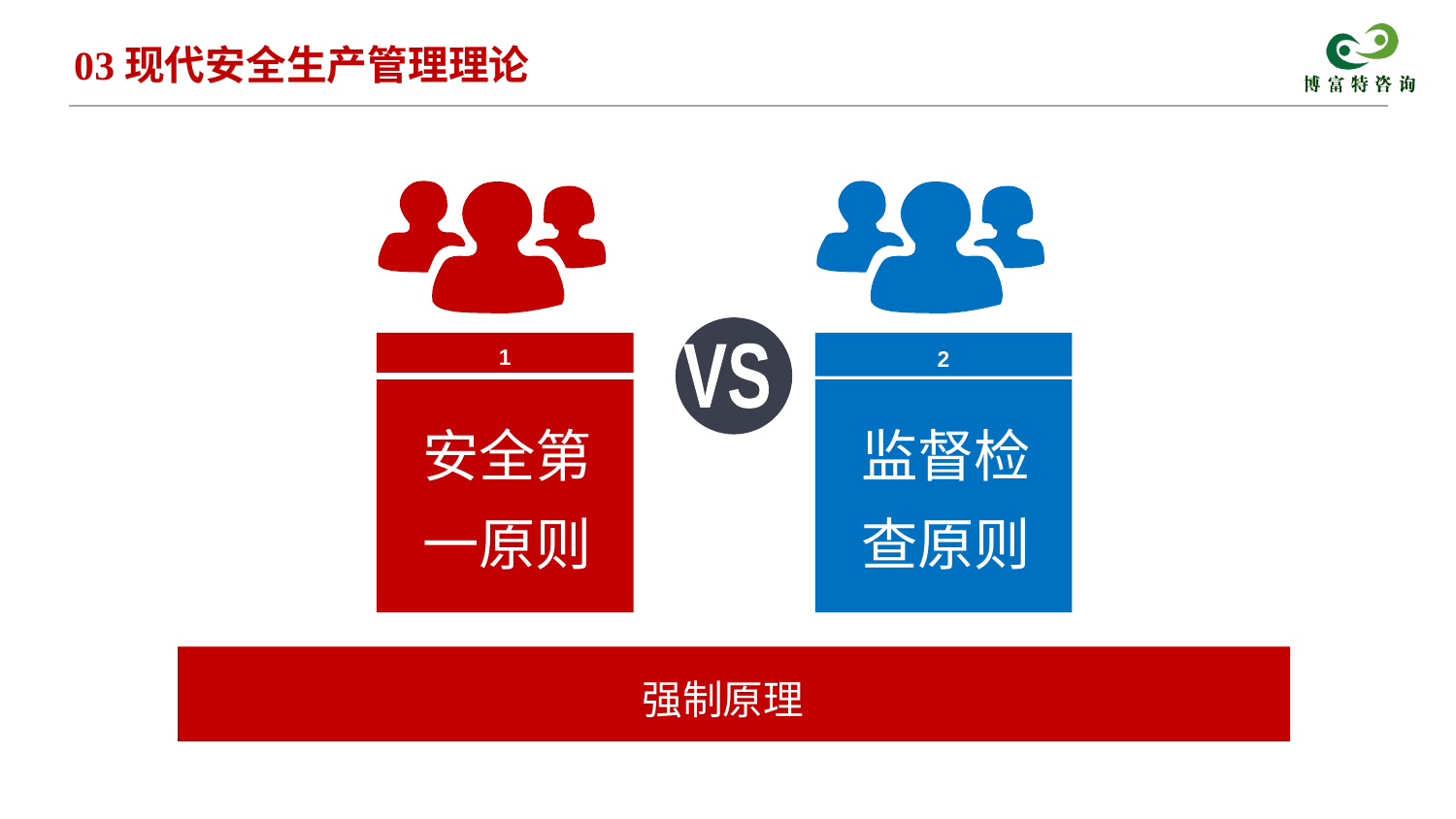

03现代安全生产管理理论

VS
1
2

安全第一原则
监督检查原则

强制原理